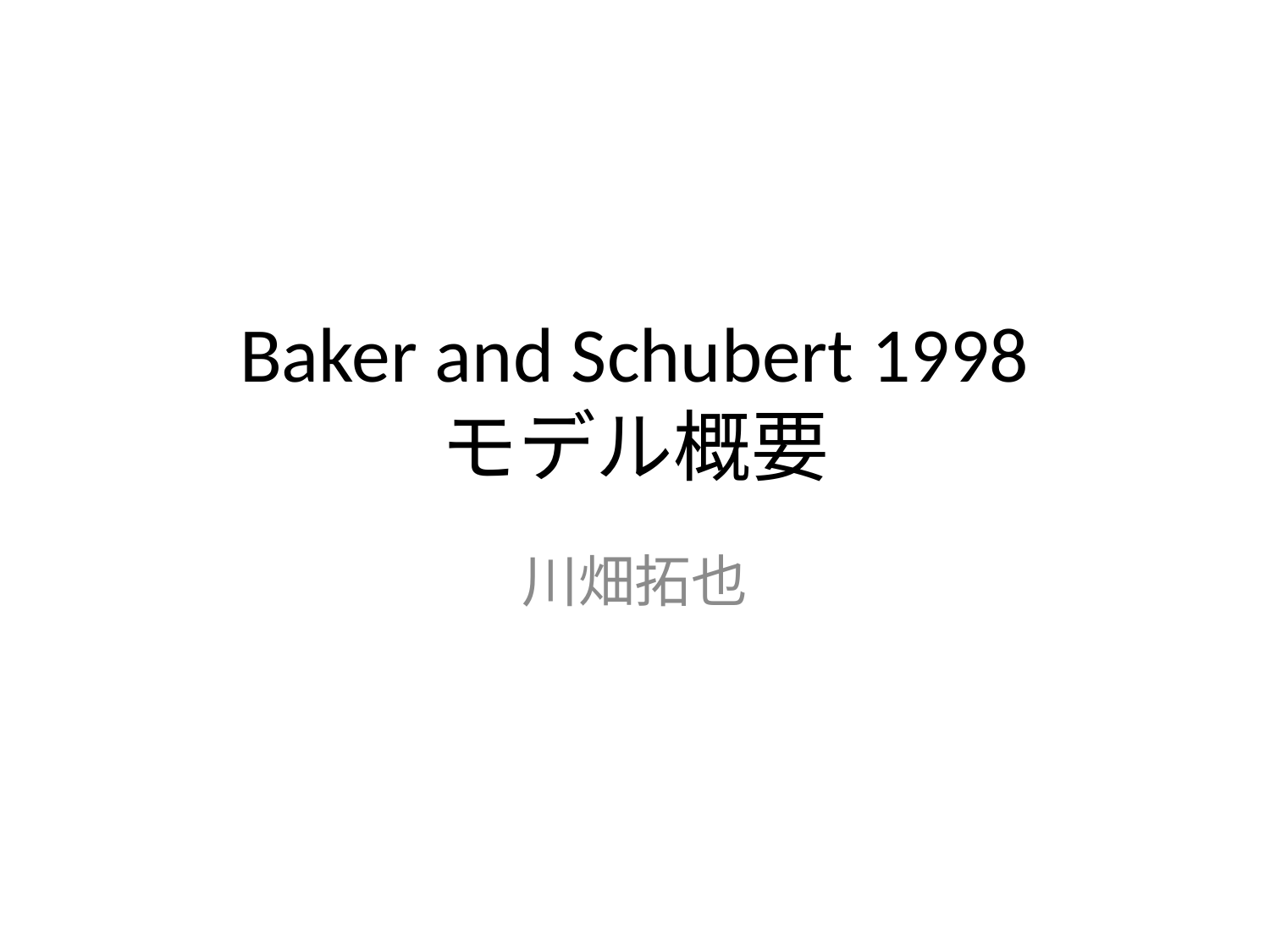

# Baker and Schubert 1998 モデル概要
川畑拓也